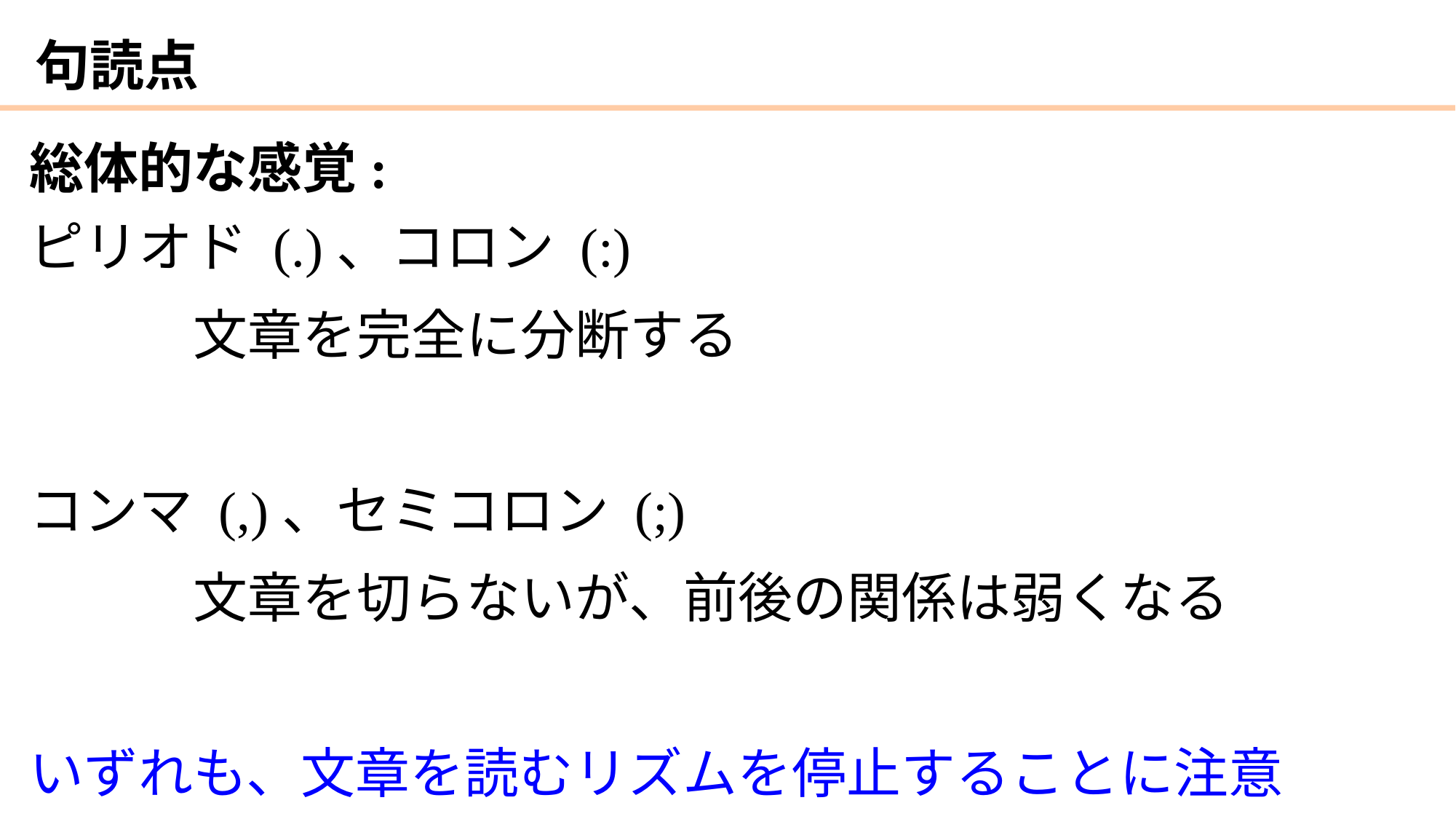

# 句読点
総体的な感覚:
ピリオド (.)、コロン (:)
　　　文章を完全に分断する

コンマ (,)、セミコロン (;)
　　　文章を切らないが、前後の関係は弱くなる

いずれも、文章を読むリズムを停止することに注意